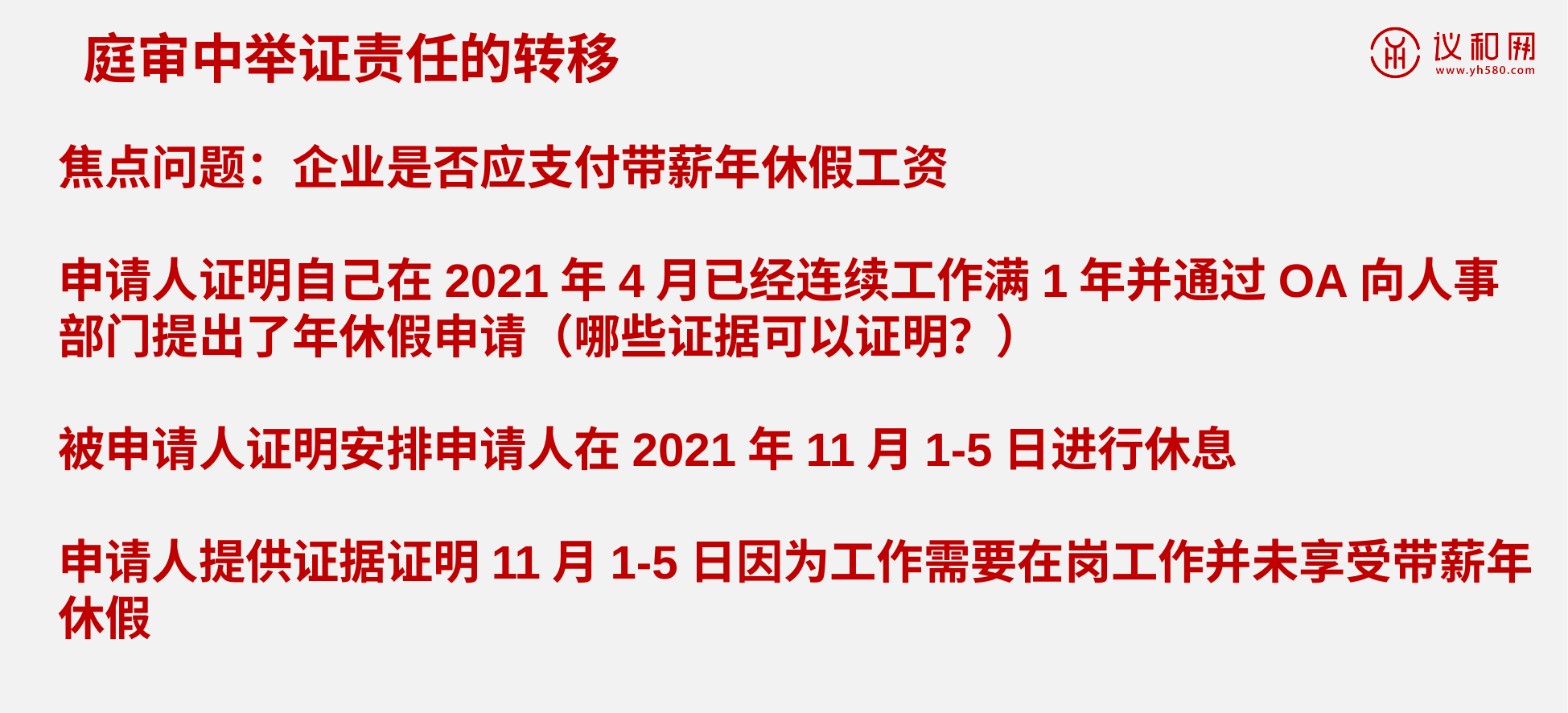

庭审中举证责任的转移

焦点问题：企业是否应支付带薪年休假工资

申请人证明自己在2021年4月已经连续工作满1年并通过OA向人事部门提出了年休假申请（哪些证据可以证明？）

被申请人证明安排申请人在2021年11月1-5日进行休息

申请人提供证据证明11月1-5日因为工作需要在岗工作并未享受带薪年休假